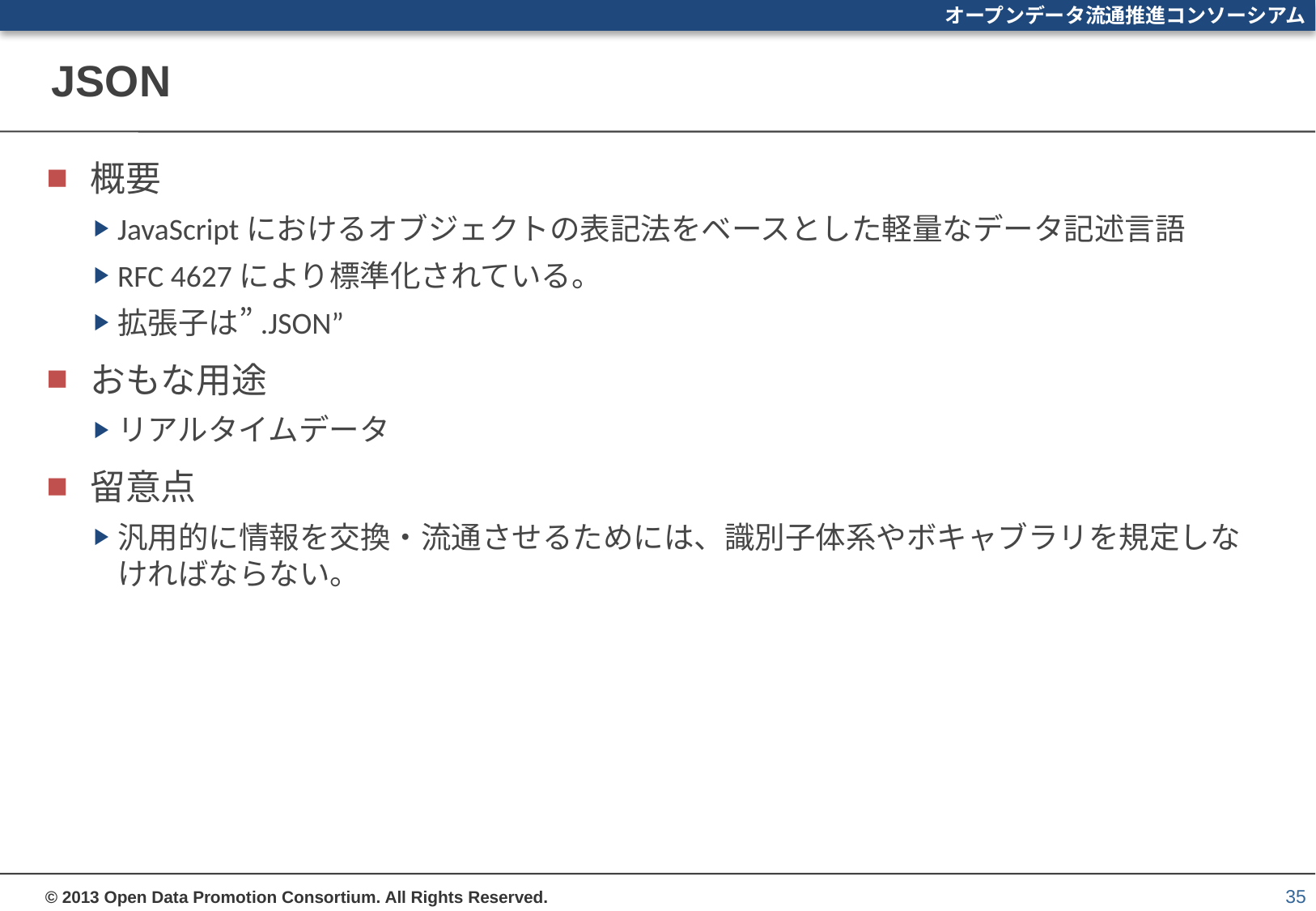

# JSON
概要
JavaScriptにおけるオブジェクトの表記法をベースとした軽量なデータ記述言語
RFC 4627により標準化されている。
拡張子は”.JSON”
おもな用途
リアルタイムデータ
留意点
汎用的に情報を交換・流通させるためには、識別子体系やボキャブラリを規定しなければならない。

35